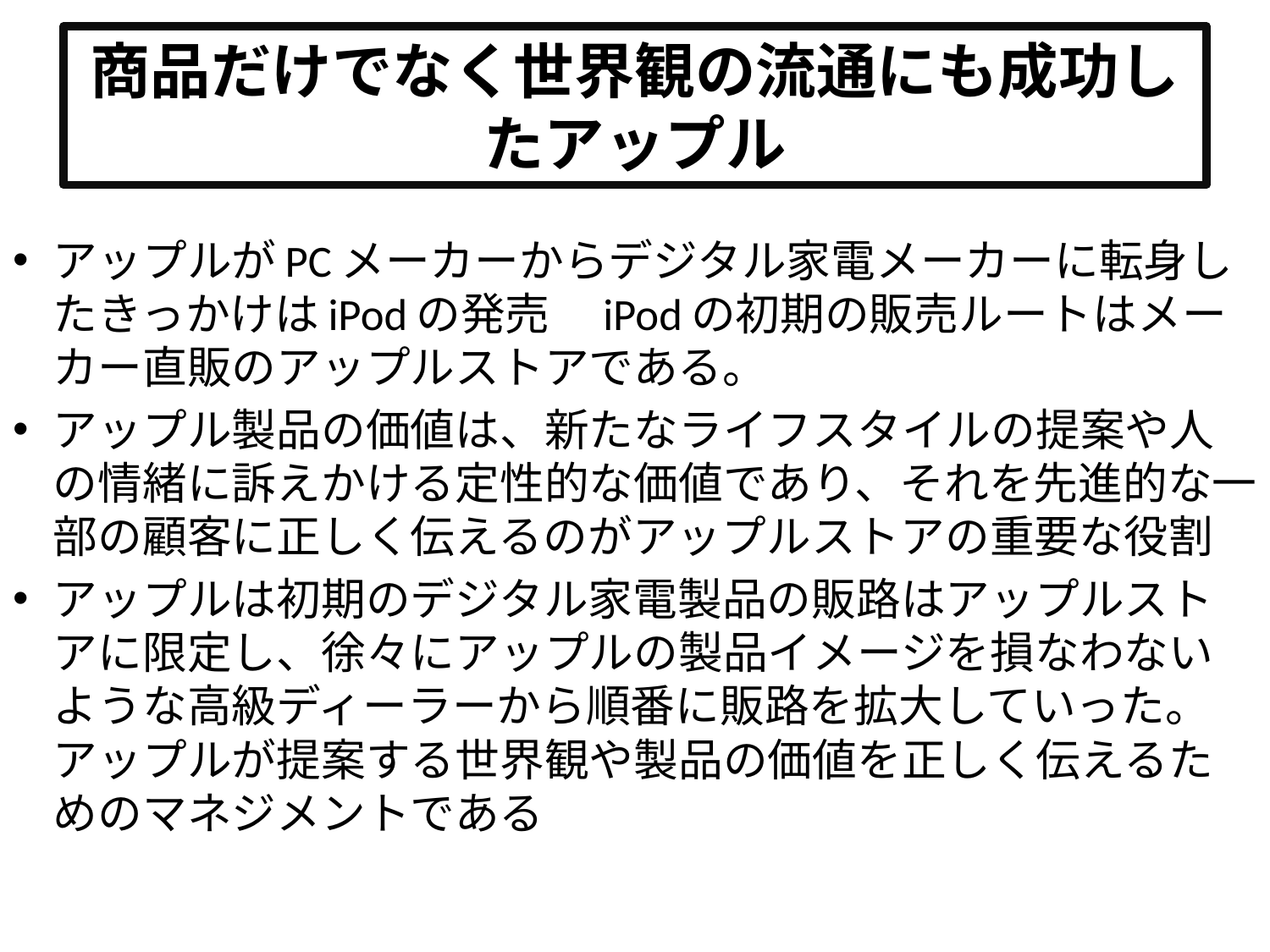

# 商品だけでなく世界観の流通にも成功したアップル
アップルがPCメーカーからデジタル家電メーカーに転身したきっかけはiPodの発売　iPodの初期の販売ルートはメーカー直販のアップルストアである。
アップル製品の価値は、新たなライフスタイルの提案や人の情緒に訴えかける定性的な価値であり、それを先進的な一部の顧客に正しく伝えるのがアップルストアの重要な役割
アップルは初期のデジタル家電製品の販路はアップルストアに限定し、徐々にアップルの製品イメージを損なわないような高級ディーラーから順番に販路を拡大していった。アップルが提案する世界観や製品の価値を正しく伝えるためのマネジメントである